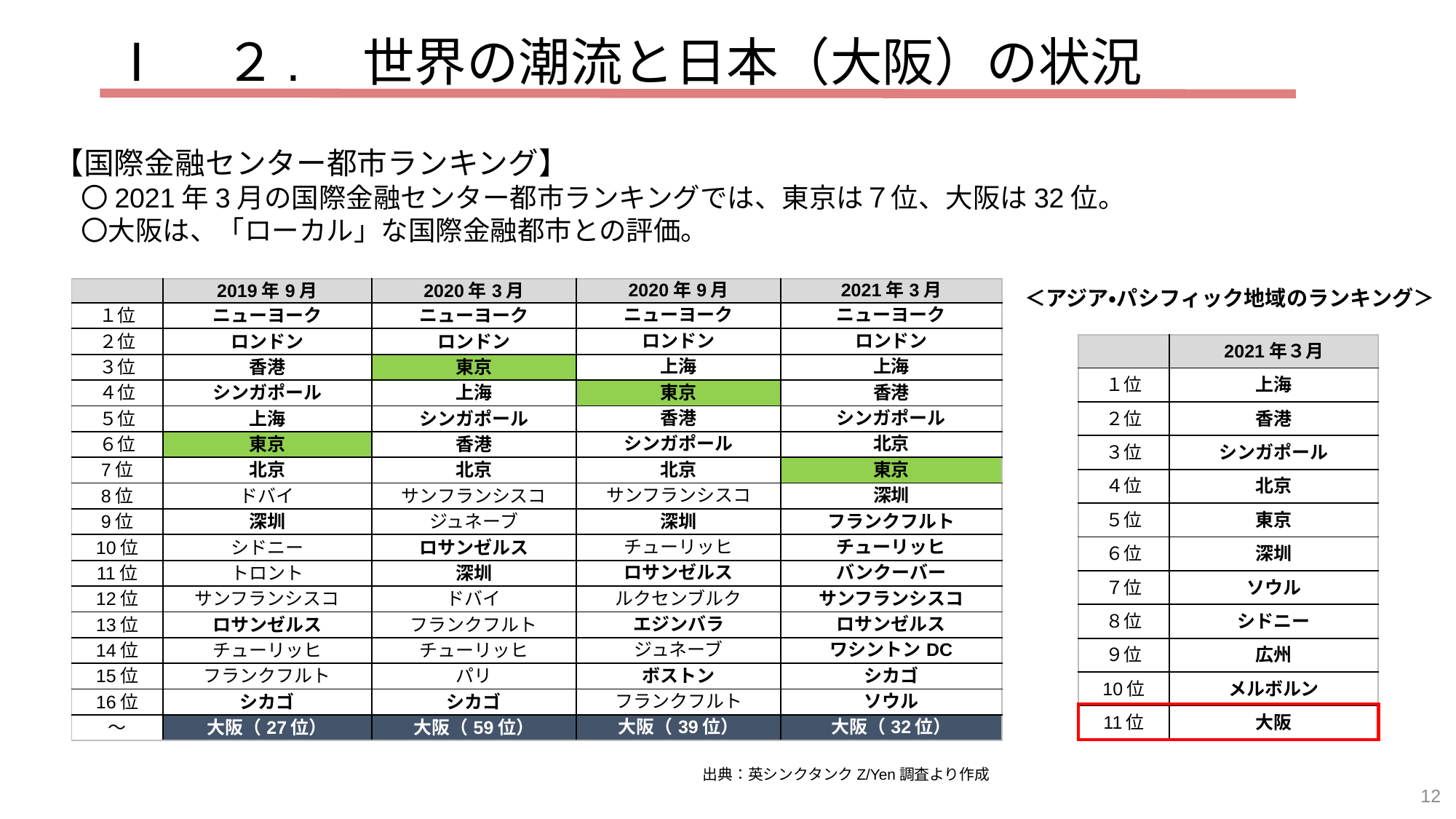

# Ⅰ　２.　世界の潮流と日本（大阪）の状況
【国際金融センター都市ランキング】
　〇2021年3月の国際金融センター都市ランキングでは、東京は７位、大阪は32位。
　〇大阪は、「ローカル」な国際金融都市との評価。
|  | 2019年9月 | 2020年3月 | 2020年9月 | 2021年3月 |
| --- | --- | --- | --- | --- |
| １位 | ニューヨーク | ニューヨーク | ニューヨーク | ニューヨーク |
| ２位 | ロンドン | ロンドン | ロンドン | ロンドン |
| ３位 | 香港 | 東京 | 上海 | 上海 |
| ４位 | シンガポール | 上海 | 東京 | 香港 |
| ５位 | 上海 | シンガポール | 香港 | シンガポール |
| ６位 | 東京 | 香港 | シンガポール | 北京 |
| 7位 | 北京 | 北京 | 北京 | 東京 |
| 8位 | ドバイ | サンフランシスコ | サンフランシスコ | 深圳 |
| 9位 | 深圳 | ジュネーブ | 深圳 | フランクフルト |
| 10位 | シドニー | ロサンゼルス | チューリッヒ | チューリッヒ |
| 11位 | トロント | 深圳 | ロサンゼルス | バンクーバー |
| 12位 | サンフランシスコ | ドバイ | ルクセンブルク | サンフランシスコ |
| 13位 | ロサンゼルス | フランクフルト | エジンバラ | ロサンゼルス |
| 14位 | チューリッヒ | チューリッヒ | ジュネーブ | ワシントンDC |
| 15位 | フランクフルト | パリ | ボストン | シカゴ |
| 16位 | シカゴ | シカゴ | フランクフルト | ソウル |
| ～ | 大阪（27位） | 大阪（59位） | 大阪（39位） | 大阪（32位） |
＜アジア・パシフィック地域のランキング＞
|  | 2021年３月 |
| --- | --- |
| １位 | 上海 |
| ２位 | 香港 |
| ３位 | シンガポール |
| ４位 | 北京 |
| ５位 | 東京 |
| ６位 | 深圳 |
| ７位 | ソウル |
| ８位 | シドニー |
| ９位 | 広州 |
| 10位 | メルボルン |
| 11位 | 大阪 |

出典：英シンクタンクZ/Yen調査より作成
12